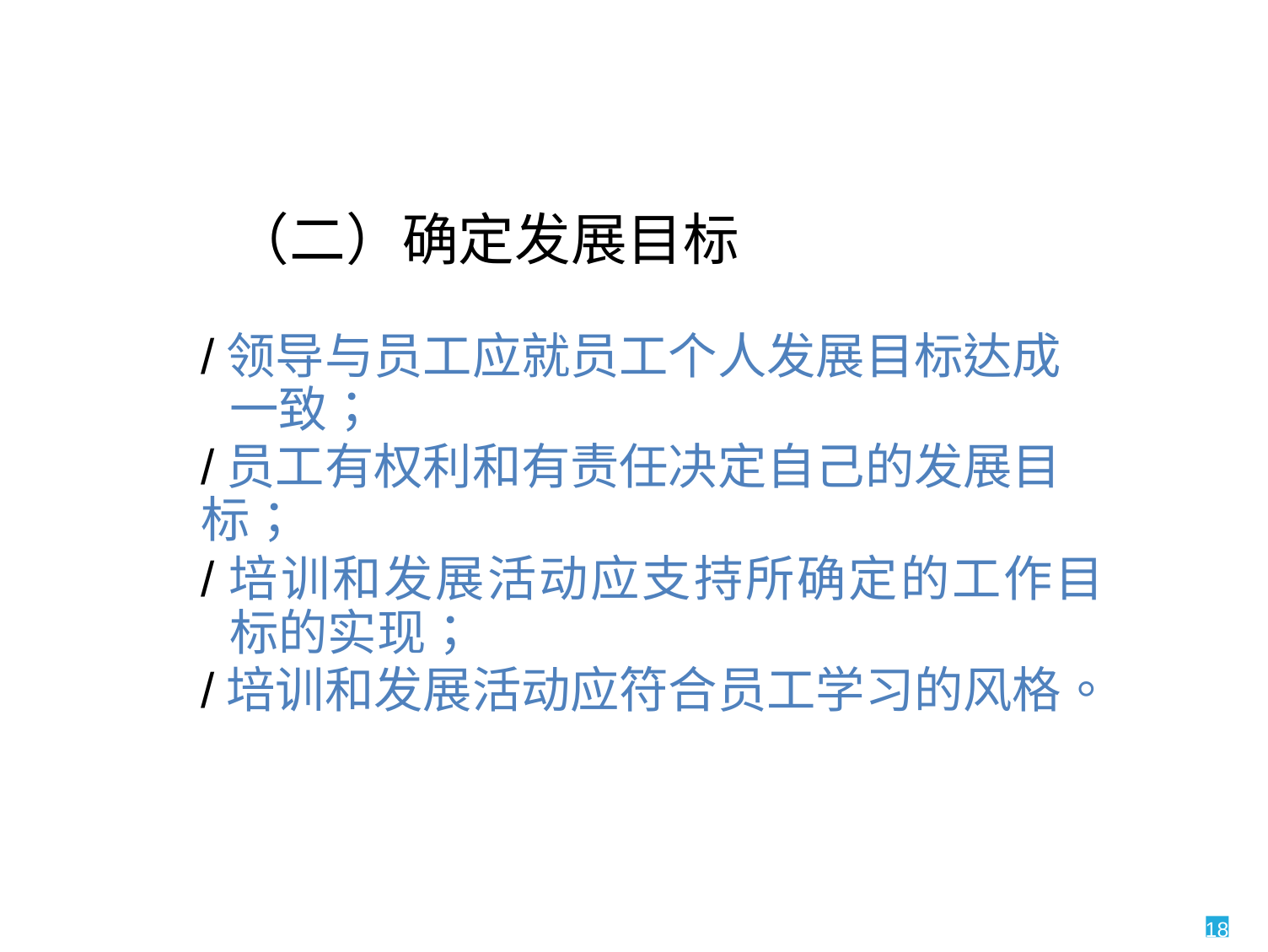

（二）确定发展目标
/领导与员工应就员工个人发展目标达成 一致；
/员工有权利和有责任决定自己的发展目 标；
/培训和发展活动应支持所确定的工作目 标的实现；
/培训和发展活动应符合员工学习的风格。
18